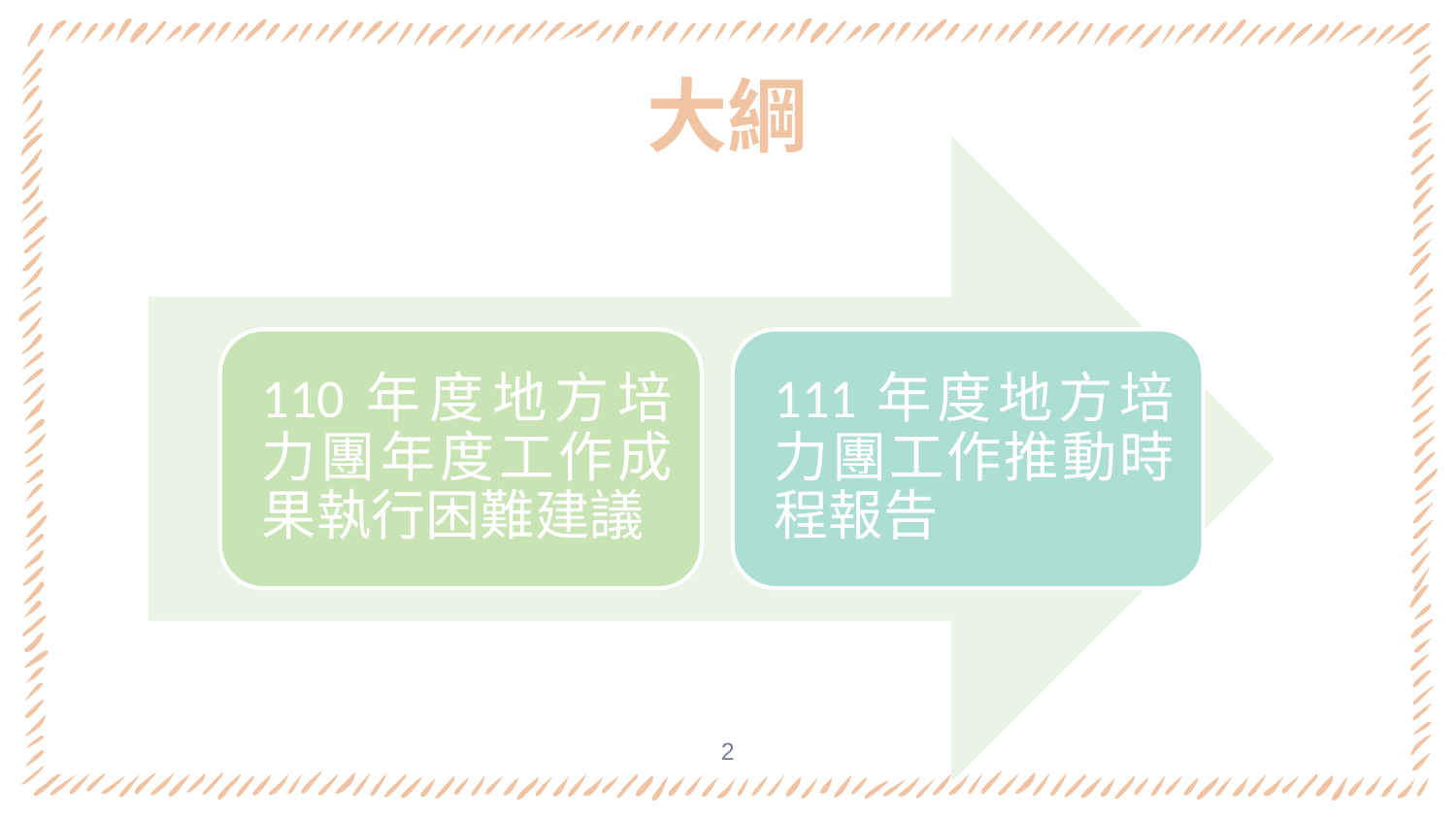

# 大綱
110年度地方培力團年度工作成果執行困難建議
111年度地方培力團工作推動時程報告

2